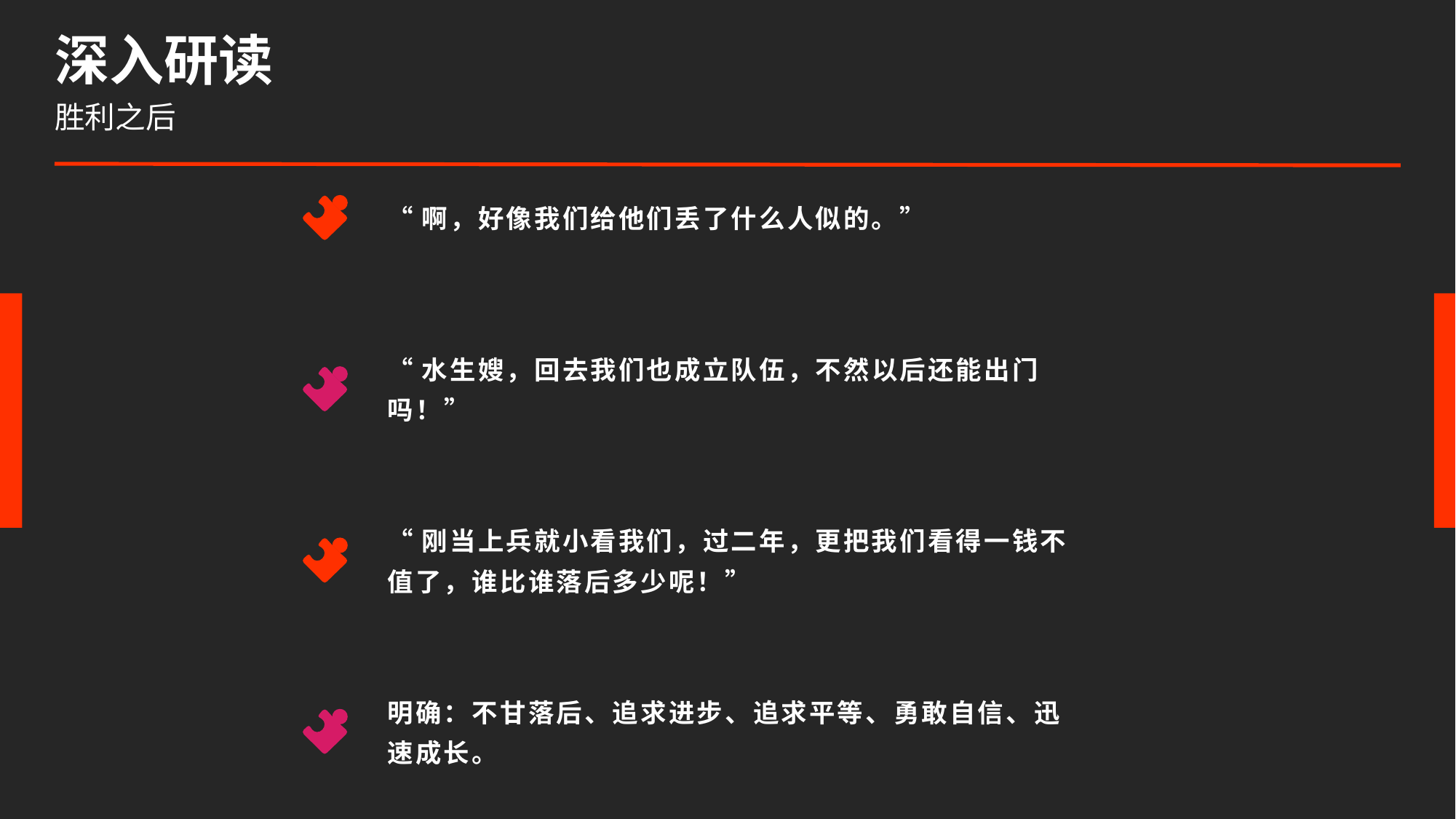

深入研读
胜利之后
“啊，好像我们给他们丢了什么人似的。”

“水生嫂，回去我们也成立队伍，不然以后还能出门吗！”

“刚当上兵就小看我们，过二年，更把我们看得一钱不值了，谁比谁落后多少呢！”

明确：不甘落后、追求进步、追求平等、勇敢自信、迅速成长。